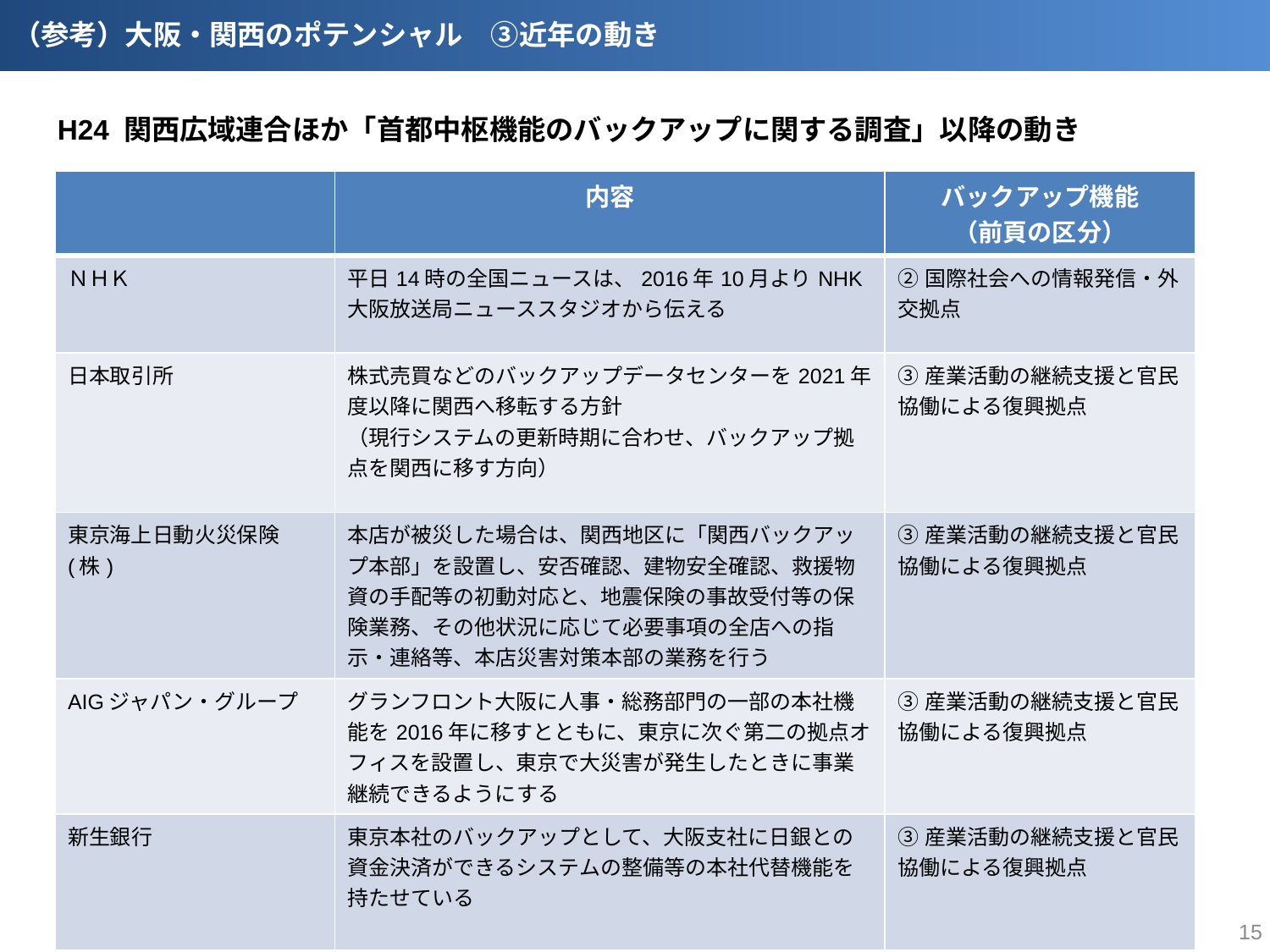

（参考）大阪・関西のポテンシャル　③近年の動き
H24 関西広域連合ほか「首都中枢機能のバックアップに関する調査」以降の動き
|  | 内容 | バックアップ機能 （前頁の区分） |
| --- | --- | --- |
| ＮＨＫ | 平日14時の全国ニュースは、2016年10月よりNHK大阪放送局ニューススタジオから伝える | ②国際社会への情報発信・外交拠点 |
| 日本取引所 | 株式売買などのバックアップデータセンターを2021年度以降に関西へ移転する方針 （現行システムの更新時期に合わせ、バックアップ拠点を関西に移す方向） | ③産業活動の継続支援と官民協働による復興拠点 |
| 東京海上日動火災保険(株) | 本店が被災した場合は、関西地区に「関西バックアップ本部」を設置し、安否確認、建物安全確認、救援物資の手配等の初動対応と、地震保険の事故受付等の保険業務、その他状況に応じて必要事項の全店への指示・連絡等、本店災害対策本部の業務を行う | ③産業活動の継続支援と官民協働による復興拠点 |
| AIGジャパン・グループ | グランフロント大阪に人事・総務部門の一部の本社機能を2016年に移すとともに、東京に次ぐ第二の拠点オフィスを設置し、東京で大災害が発生したときに事業継続できるようにする | ③産業活動の継続支援と官民協働による復興拠点 |
| 新生銀行 | 東京本社のバックアップとして、大阪支社に日銀との資金決済ができるシステムの整備等の本社代替機能を持たせている | ③産業活動の継続支援と官民協働による復興拠点 |
15